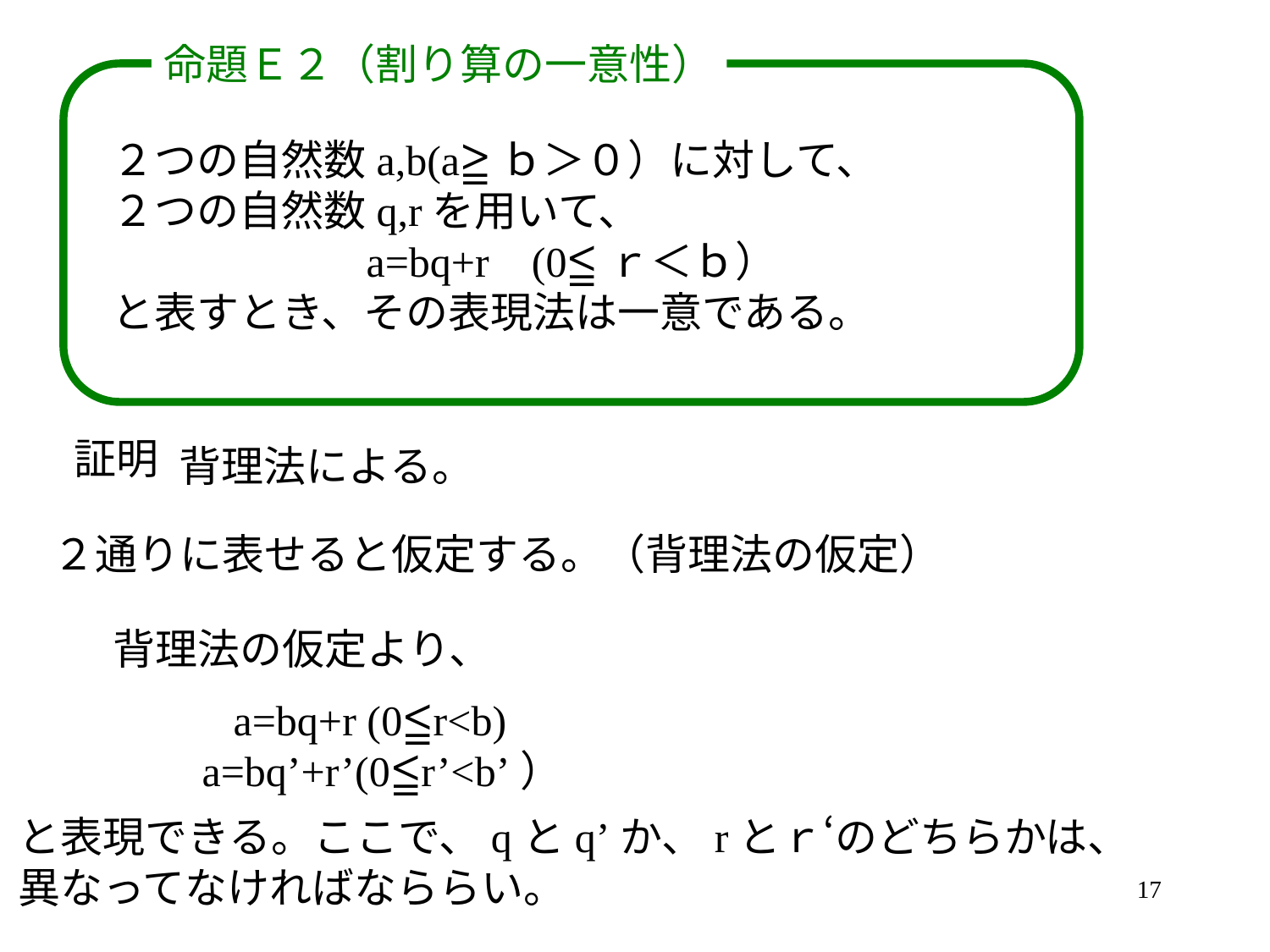

命題Ｅ２（割り算の一意性）

２つの自然数a,b(a≧ｂ＞０）に対して、
２つの自然数q,rを用いて、
		a=bq+r    (0≦ｒ＜ｂ）
と表すとき、その表現法は一意である。
証明
背理法による。
２通りに表せると仮定する。（背理法の仮定）
背理法の仮定より、
　a=bq+r (0≦r<b)
  a=bq’+r’(0≦r’<b’）
と表現できる。ここで、qとq’か、rとｒ‘のどちらかは、
異なってなければなららい。
17